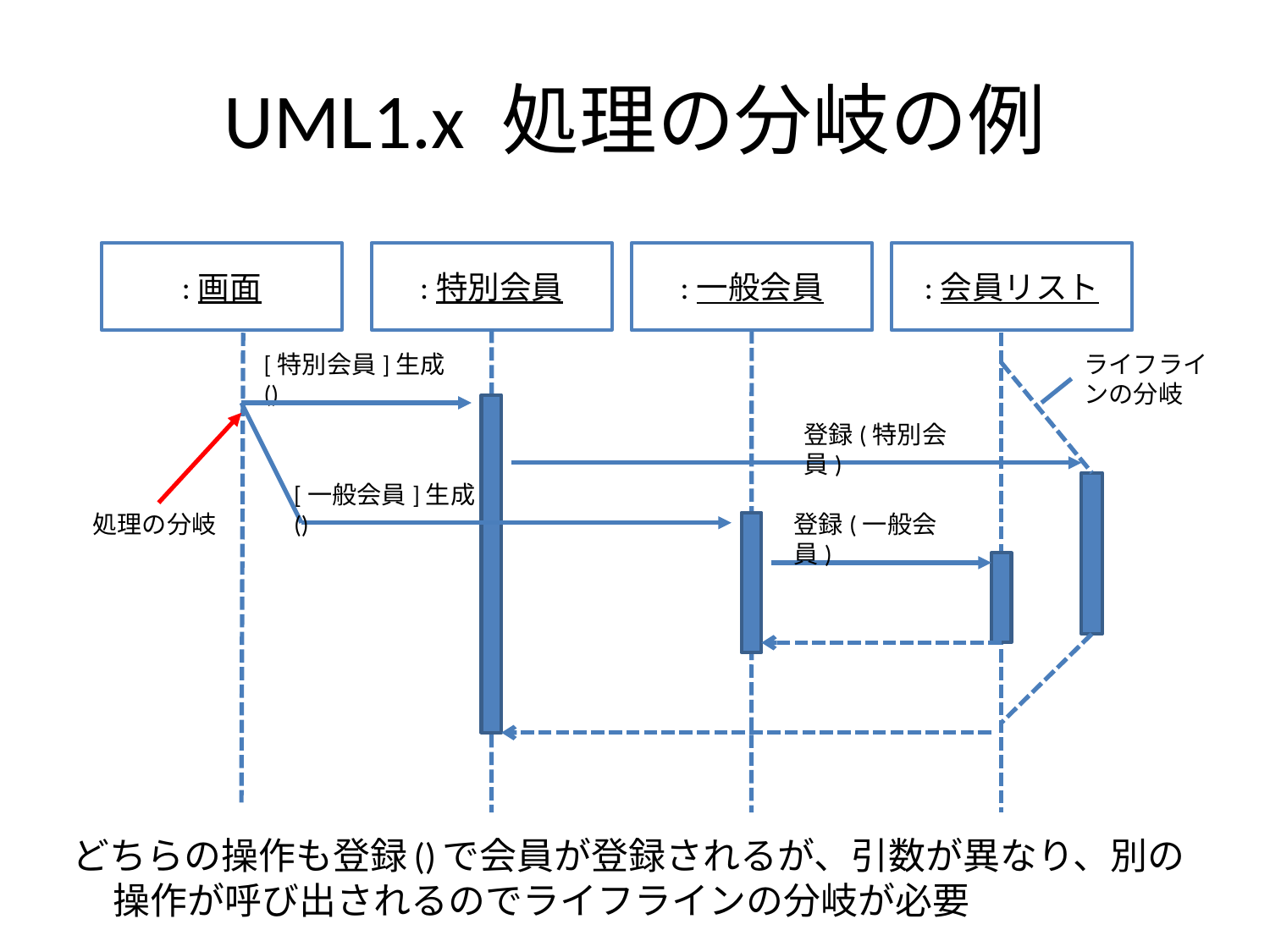

# UML1.x 処理の分岐の例
:画面
:特別会員
:一般会員
:会員リスト
[特別会員]生成()
ライフラインの分岐

登録(特別会員)
[一般会員]生成()

処理の分岐
登録(一般会員)

どちらの操作も登録()で会員が登録されるが、引数が異なり、別の操作が呼び出されるのでライフラインの分岐が必要